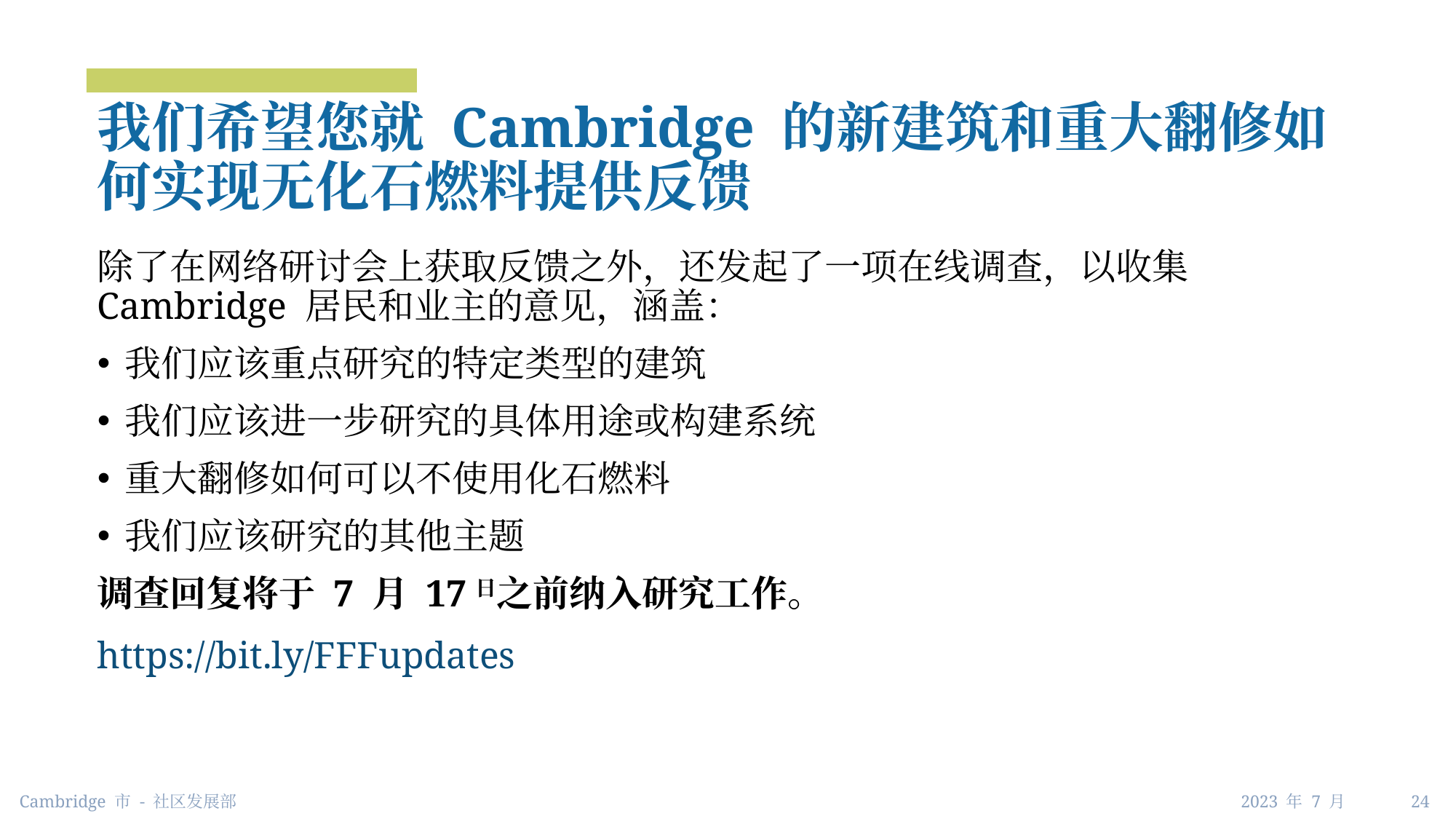

# 我们希望您就 Cambridge 的新建筑和重大翻修如何实现无化石燃料提供反馈
除了在网络研讨会上获取反馈之外，还发起了一项在线调查，以收集 Cambridge 居民和业主的意见，涵盖：
我们应该重点研究的特定类型的建筑
我们应该进一步研究的具体用途或构建系统
重大翻修如何可以不使用化石燃料
我们应该研究的其他主题
调查回复将于 7 月 17日之前纳入研究工作。
https://bit.ly/FFFupdates
Cambridge 市 - 社区发展部
2023 年 7 月              24